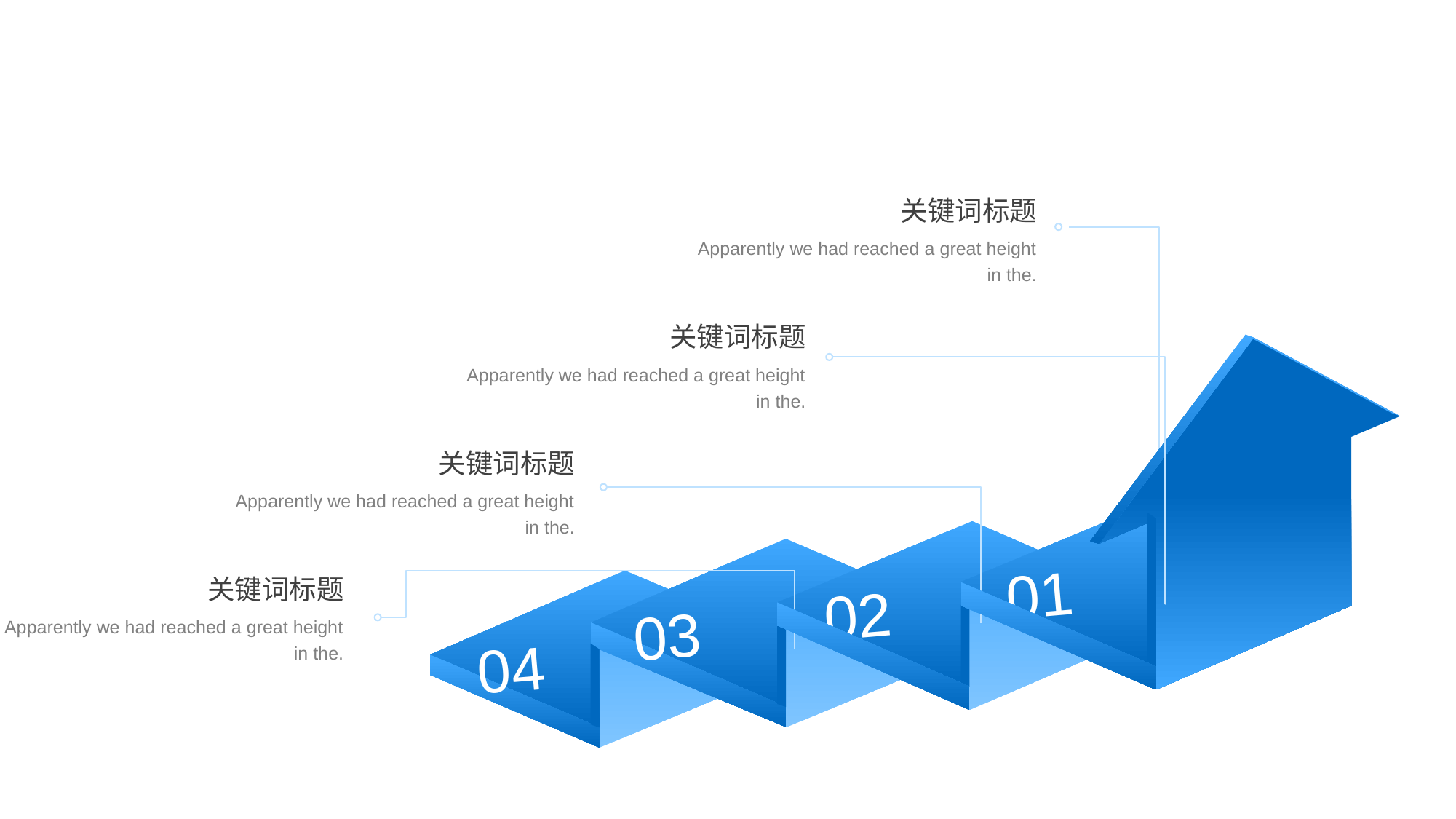

关键词标题

Apparently we had reached a great height in the.
关键词标题

Apparently we had reached a great height in the.
关键词标题
Apparently we had reached a great height in the.

01

02
关键词标题

03

Apparently we had reached a great height in the.
04